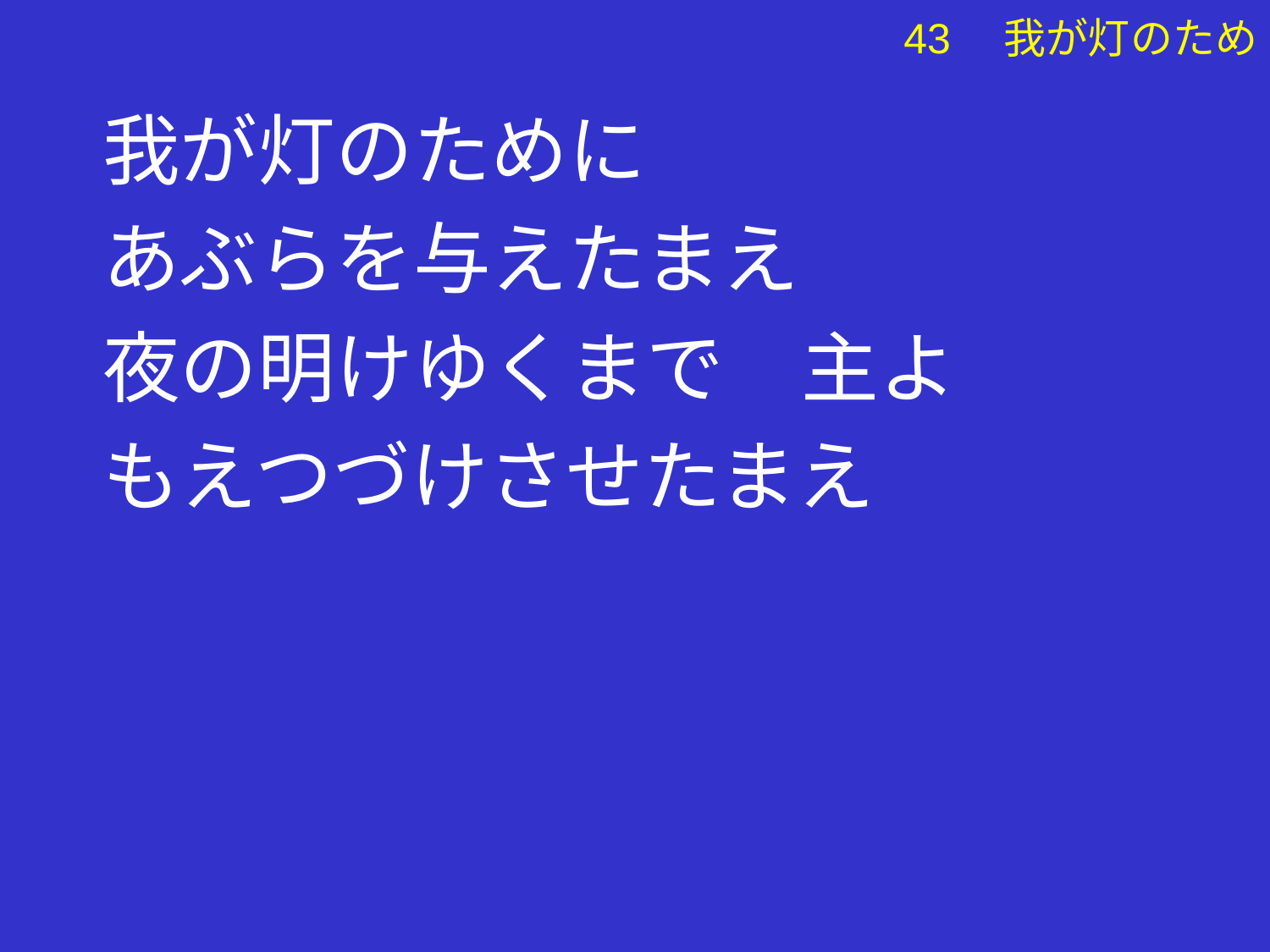

我が灯のために
あぶらを与えたまえ
夜の明けゆくまで　主よ
もえつづけさせたまえ

# 43　我が灯のため